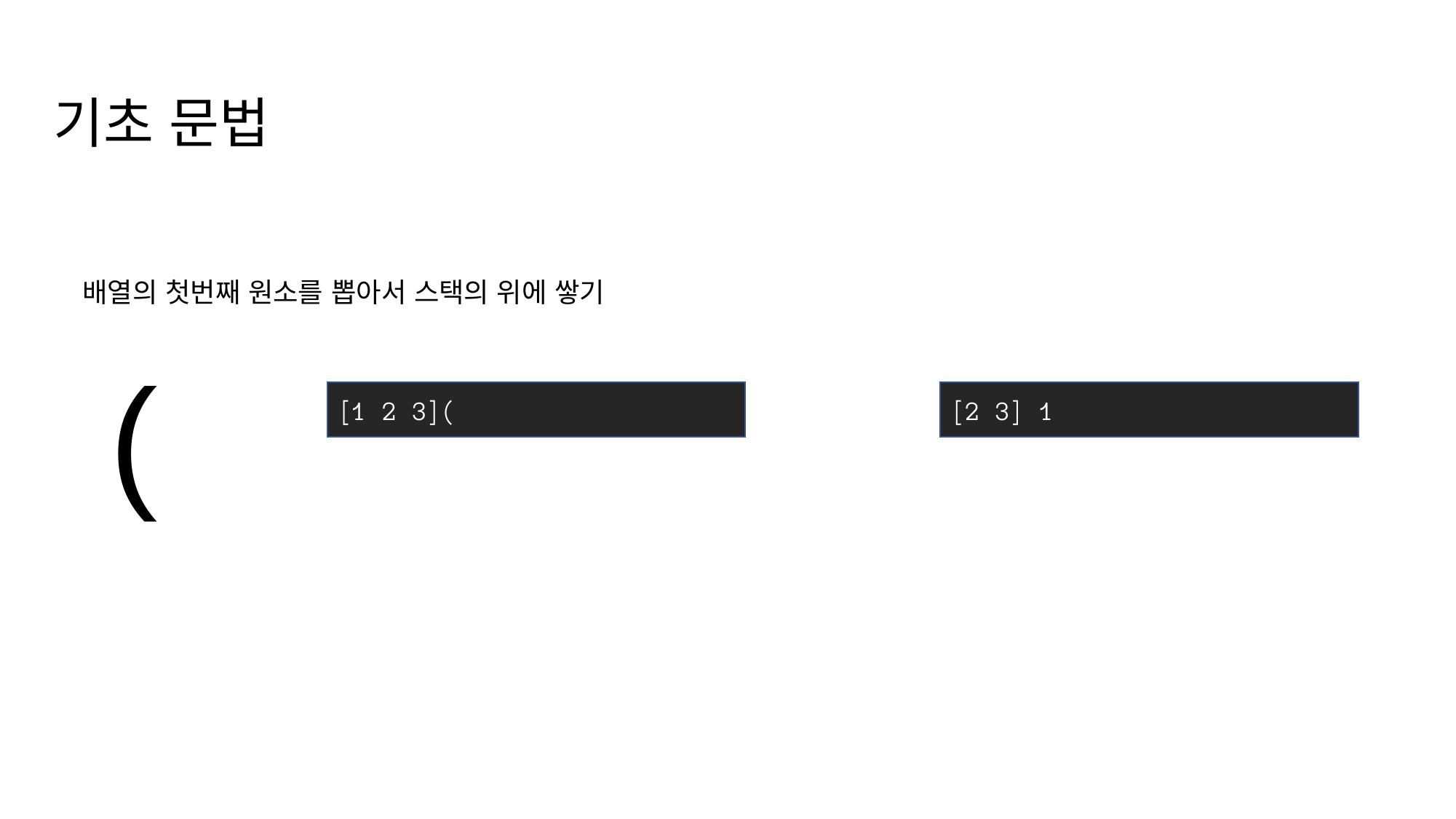

기초 문법
(
배열의 첫번째 원소를 뽑아서 스택의 위에 쌓기
[1 2 3](
[2 3] 1